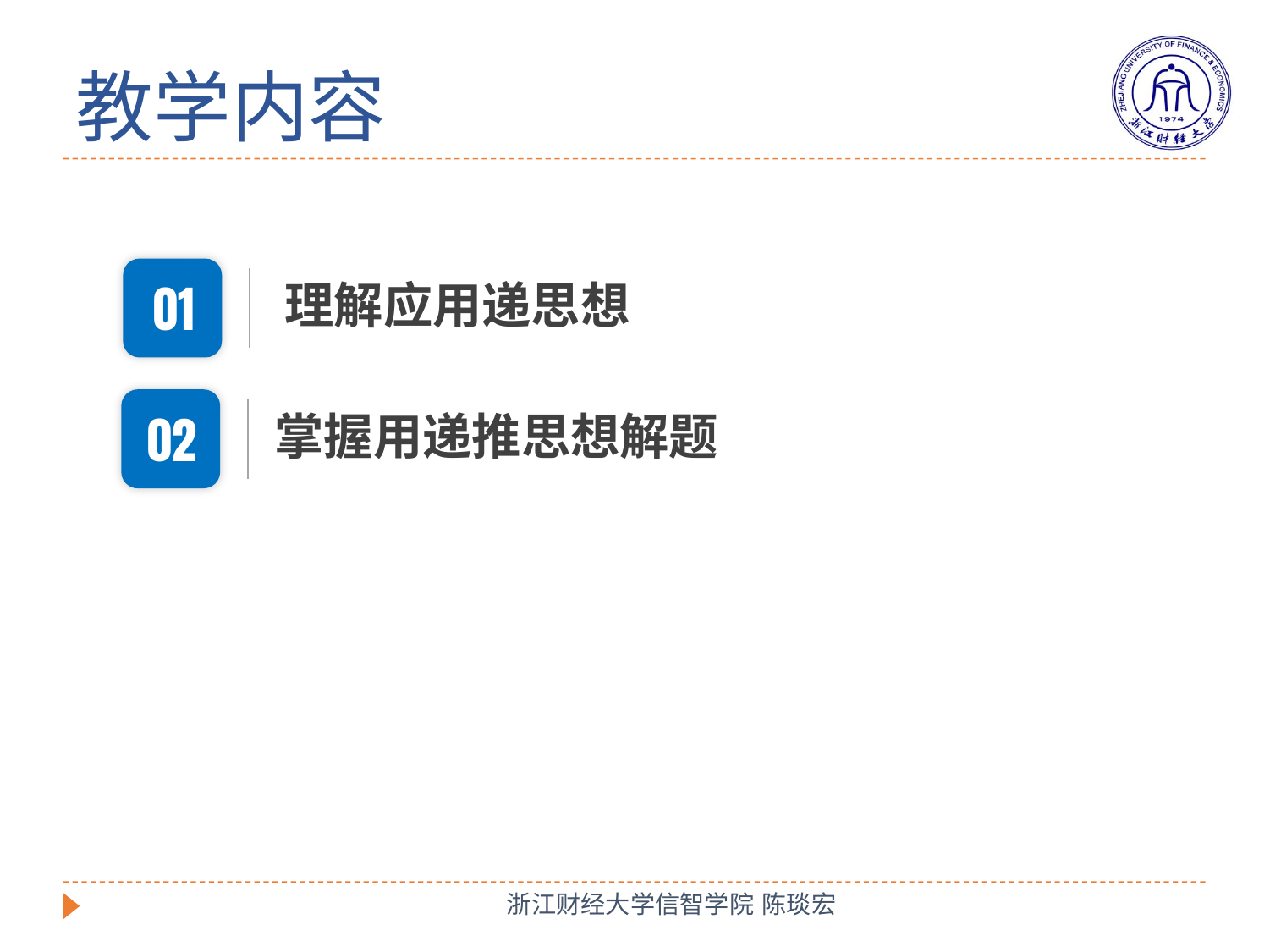

# 教学内容

理解应用递思想
01

掌握用递推思想解题
02
2
浙江财经大学信智学院 陈琰宏